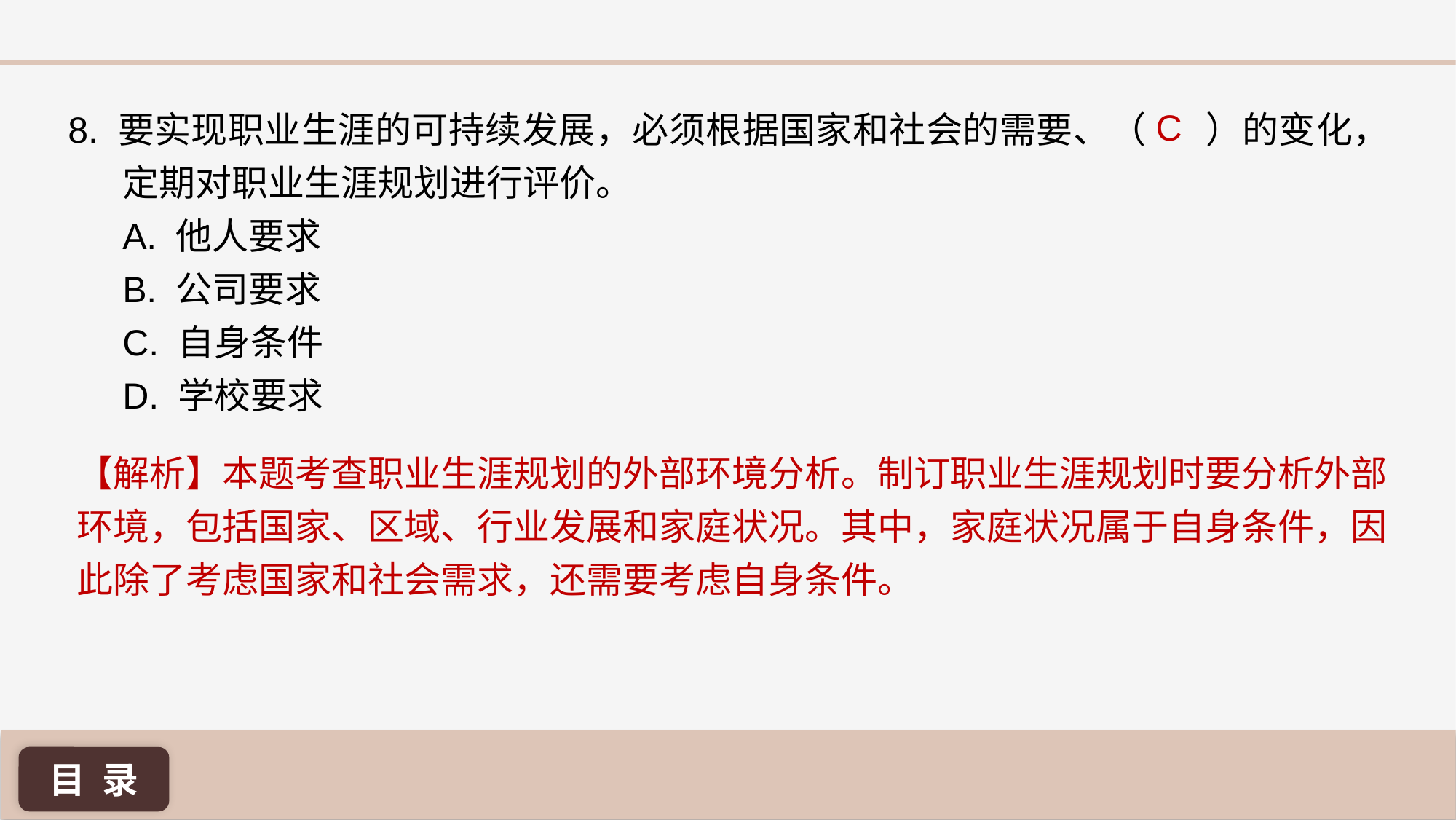

C
8. 要实现职业生涯的可持续发展，必须根据国家和社会的需要、（       ）的变化，定期对职业生涯规划进行评价。
A. 他人要求
B. 公司要求
C. 自身条件
D. 学校要求
【解析】本题考查职业生涯规划的外部环境分析。制订职业生涯规划时要分析外部环境，包括国家、区域、行业发展和家庭状况。其中，家庭状况属于自身条件，因此除了考虑国家和社会需求，还需要考虑自身条件。